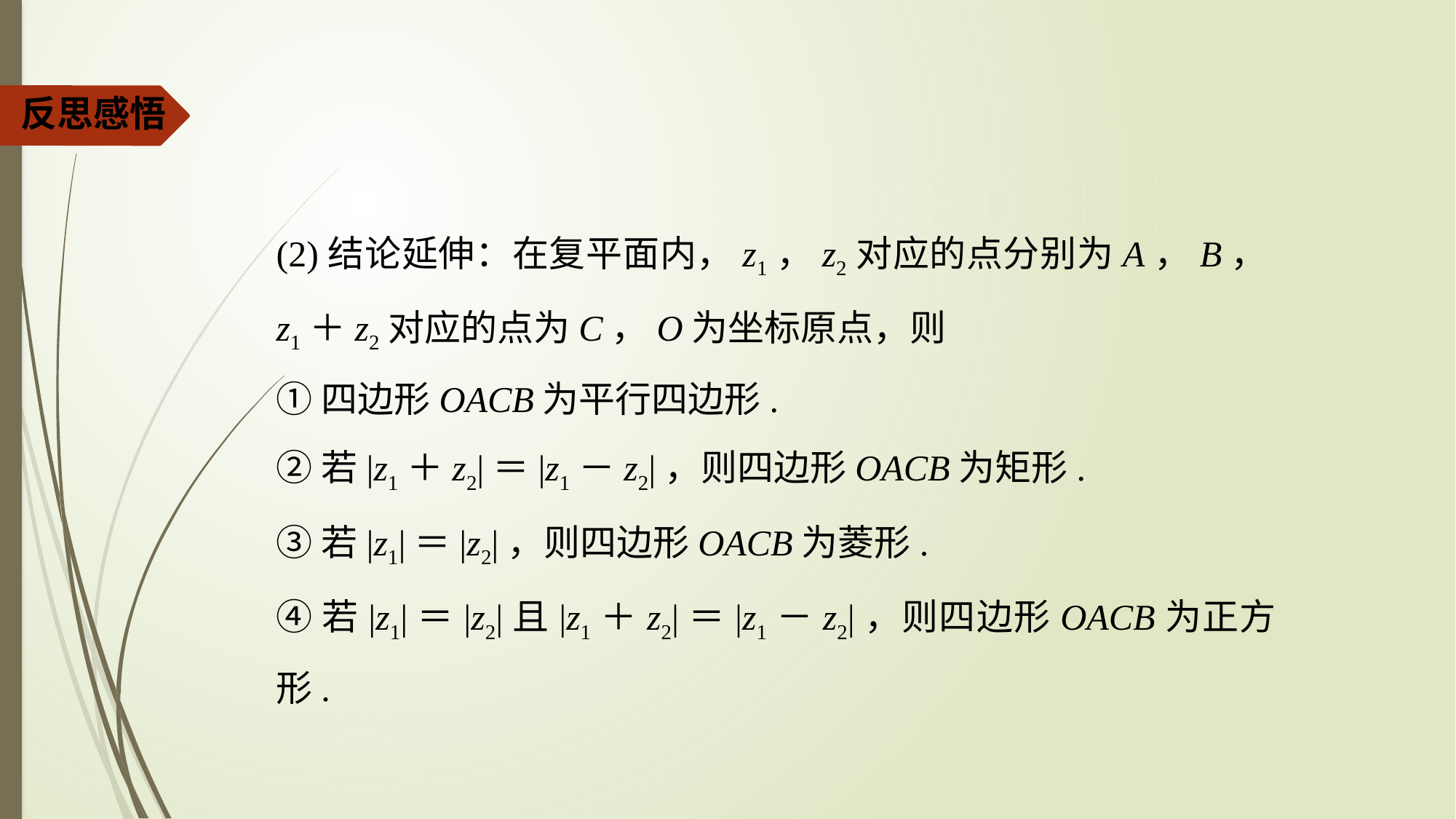

反思感悟
(2)结论延伸：在复平面内，z1，z2对应的点分别为A，B，z1＋z2对应的点为C，O为坐标原点，则
①四边形OACB为平行四边形.
②若|z1＋z2|＝|z1－z2|，则四边形OACB为矩形.
③若|z1|＝|z2|，则四边形OACB为菱形.
④若|z1|＝|z2|且|z1＋z2|＝|z1－z2|，则四边形OACB为正方形.